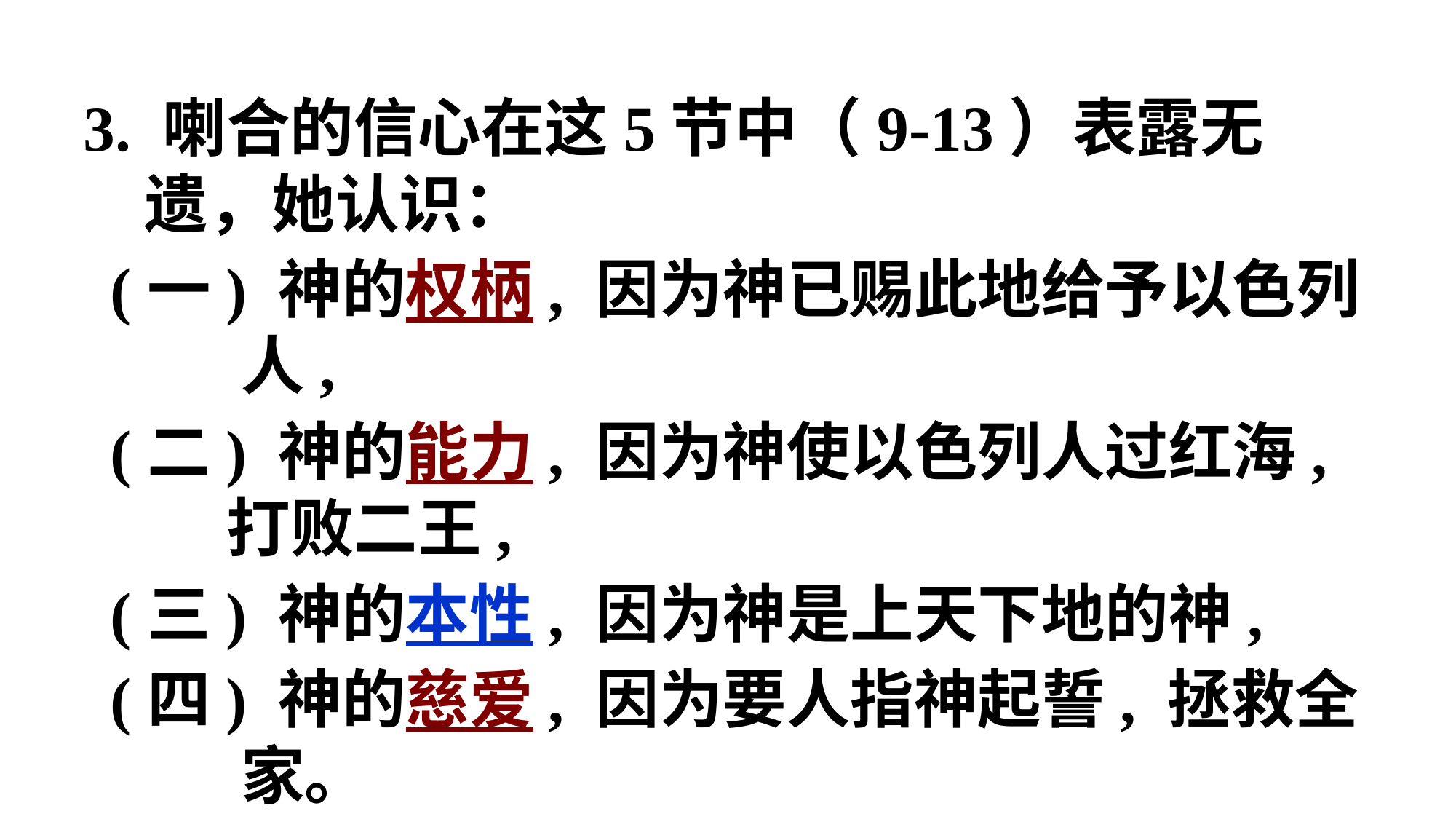

3. 喇合的信心在这5节中（9-13）表露无遗，她认识：
(一) 神的权柄, 因为神已赐此地给予以色列人,
(二) 神的能力, 因为神使以色列人过红海, 打败二王,
(三) 神的本性, 因为神是上天下地的神,
(四) 神的慈爱, 因为要人指神起誓, 拯救全家。